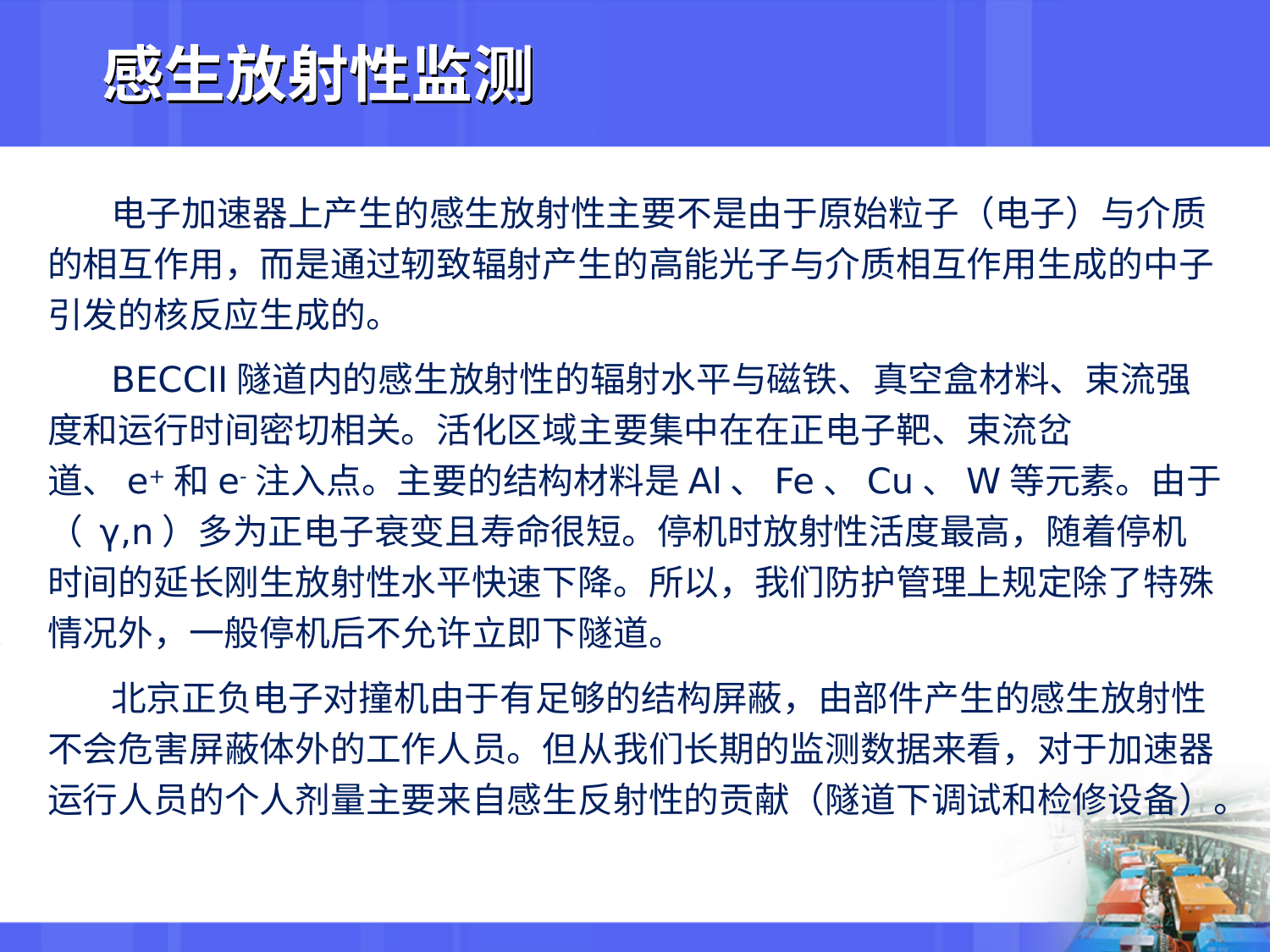

# 感生放射性监测
电子加速器上产生的感生放射性主要不是由于原始粒子（电子）与介质的相互作用，而是通过轫致辐射产生的高能光子与介质相互作用生成的中子引发的核反应生成的。
BECCII隧道内的感生放射性的辐射水平与磁铁、真空盒材料、束流强度和运行时间密切相关。活化区域主要集中在在正电子靶、束流岔道、e+和e-注入点。主要的结构材料是Al、Fe、Cu、W等元素。由于（ γ,n）多为正电子衰变且寿命很短。停机时放射性活度最高，随着停机时间的延长刚生放射性水平快速下降。所以，我们防护管理上规定除了特殊情况外，一般停机后不允许立即下隧道。
北京正负电子对撞机由于有足够的结构屏蔽，由部件产生的感生放射性不会危害屏蔽体外的工作人员。但从我们长期的监测数据来看，对于加速器运行人员的个人剂量主要来自感生反射性的贡献（隧道下调试和检修设备）。